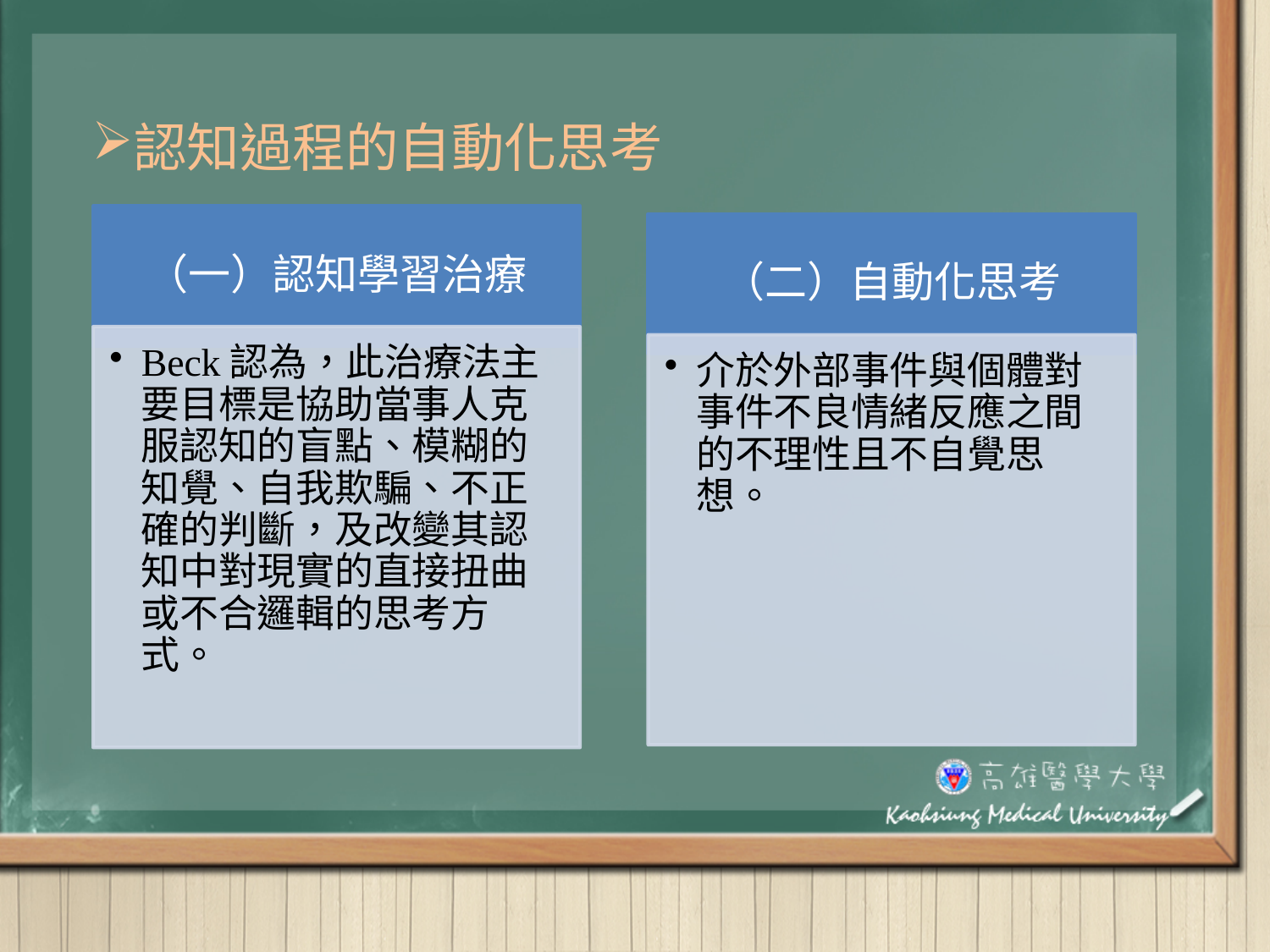

#
認知過程的自動化思考
（一）認知學習治療
Beck認為，此治療法主要目標是協助當事人克服認知的盲點、模糊的知覺、自我欺騙、不正確的判斷，及改變其認知中對現實的直接扭曲或不合邏輯的思考方式。
（二）自動化思考
介於外部事件與個體對事件不良情緒反應之間的不理性且不自覺思想。